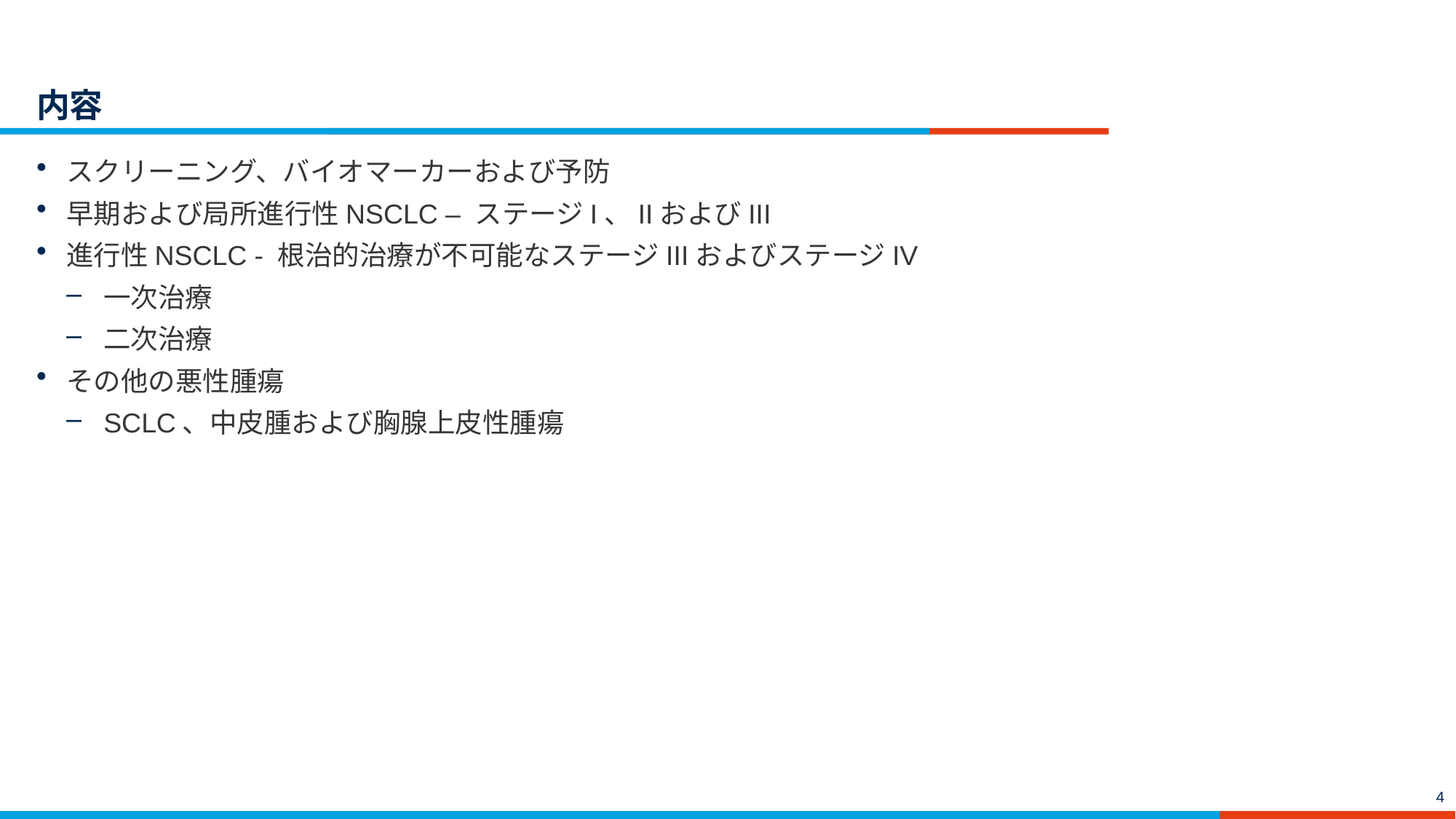

# 内容
スクリーニング、バイオマーカーおよび予防
早期および局所進行性NSCLC – ステージI、IIおよびIII
進行性NSCLC - 根治的治療が不可能なステージIIIおよびステージIV
一次治療
二次治療
その他の悪性腫瘍
SCLC、中皮腫および胸腺上皮性腫瘍